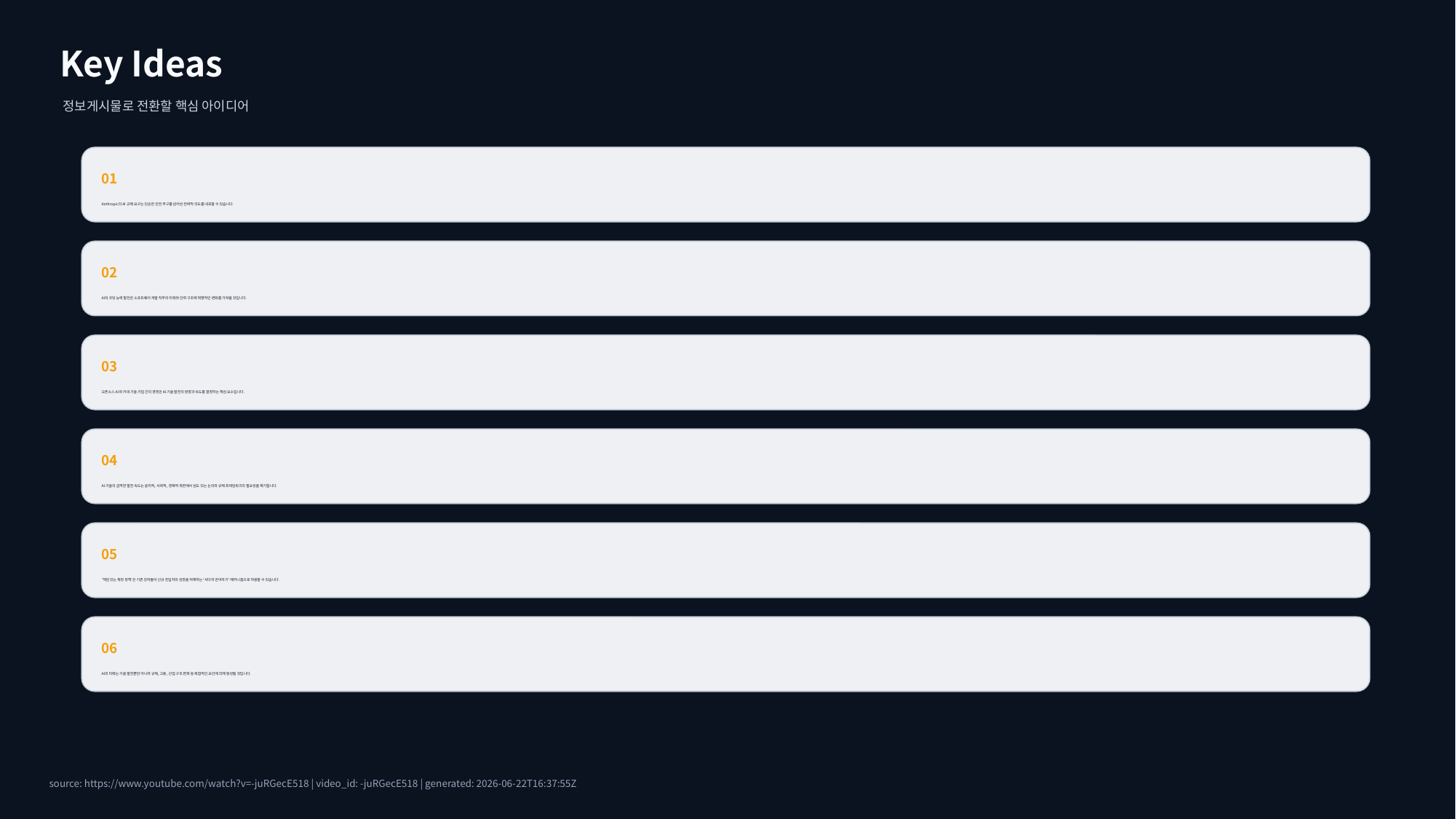

Key Ideas
정보게시물로 전환할 핵심 아이디어

01
Anthropic의 AI 규제 요구는 단순한 안전 추구를 넘어선 전략적 의도를 내포할 수 있습니다.

02
AI의 코딩 능력 발전은 소프트웨어 개발 직무의 미래와 인력 구조에 혁명적인 변화를 가져올 것입니다.

03
오픈소스 AI와 거대 기술 기업 간의 경쟁은 AI 기술 발전의 방향과 속도를 결정하는 핵심 요소입니다.

04
AI 기술의 급격한 발전 속도는 윤리적, 사회적, 경제적 측면에서 심도 있는 논의와 규제 프레임워크의 필요성을 제기합니다.

05
'책임 있는 확장 정책'은 기존 강자들이 신규 진입자의 성장을 저해하는 '사다리 걷어차기' 메커니즘으로 작용할 수 있습니다.

06
AI의 미래는 기술 발전뿐만 아니라 규제, 고용, 산업 구조 변화 등 복합적인 요인에 의해 형성될 것입니다.
source: https://www.youtube.com/watch?v=-juRGecE518 | video_id: -juRGecE518 | generated: 2026-06-22T16:37:55Z